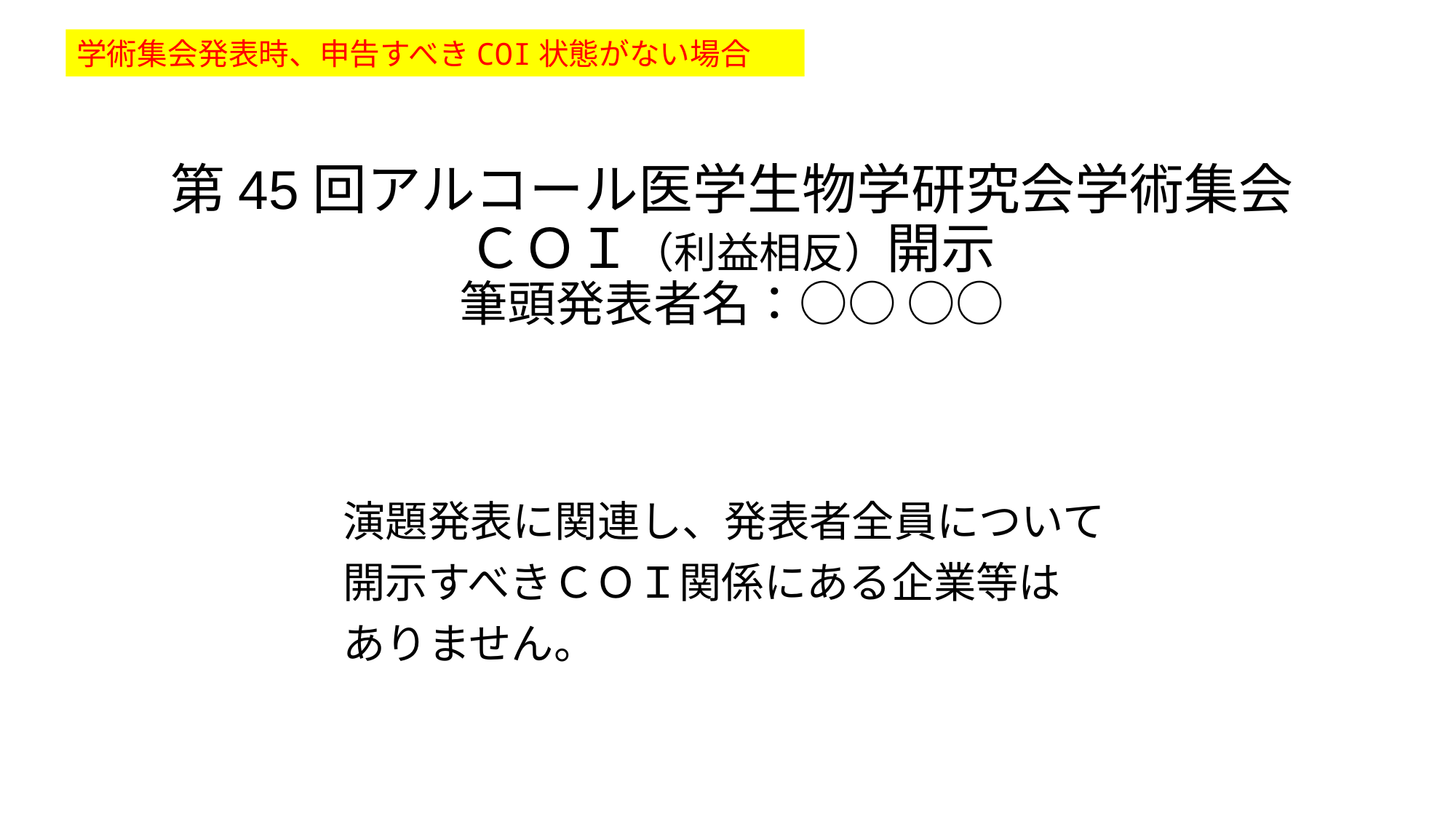

学術集会発表時、申告すべきCOI状態がない場合
第45回アルコール医学生物学研究会学術集会
ＣＯＩ（利益相反）開示
筆頭発表者名：○○ ○○
演題発表に関連し、発表者全員について
開示すべきＣＯＩ関係にある企業等は
ありません。